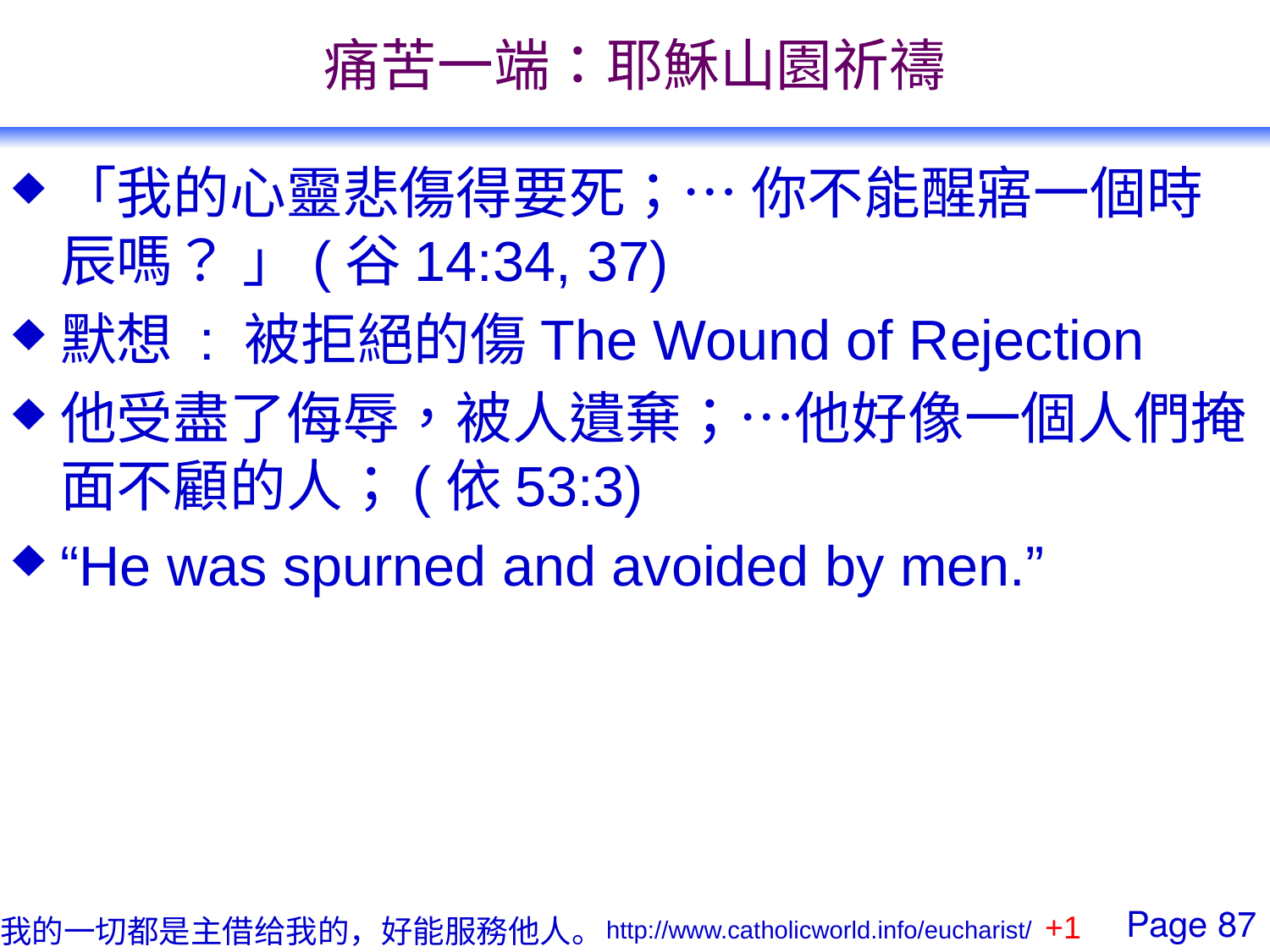

# 痛苦一端：耶穌山園祈禱
「我的心靈悲傷得要死；… 你不能醒寤一個時辰嗎？ 」(谷14:34, 37)
默想 : 被拒絕的傷The Wound of Rejection
他受盡了侮辱，被人遺棄；…他好像一個人們掩面不顧的人；(依53:3)
“He was spurned and avoided by men.”
+1